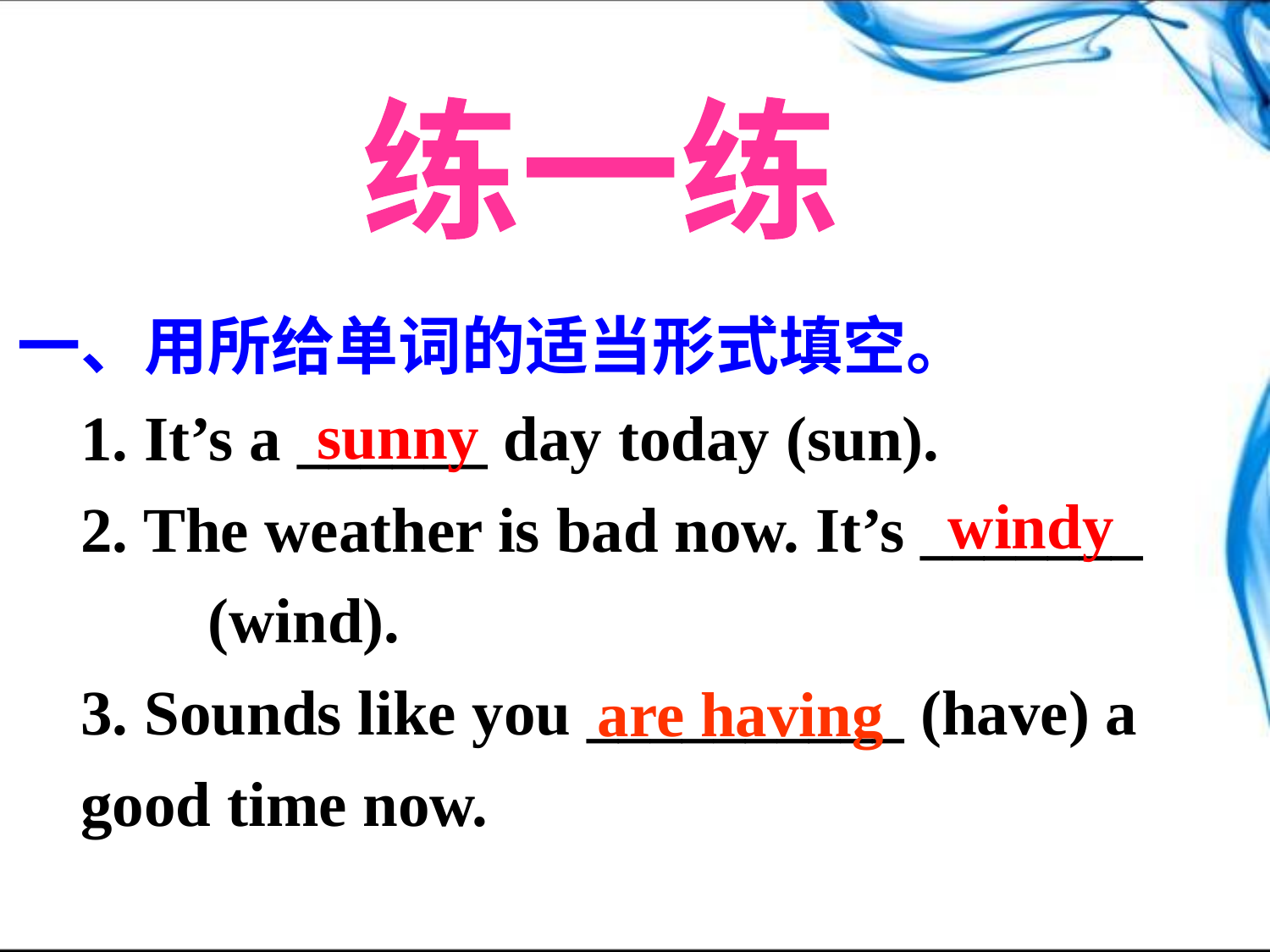

练一练
一、用所给单词的适当形式填空。
    1. It’s a ______ day today (sun).
    2. The weather is bad now. It’s _______      	(wind).
    3. Sounds like you __________ (have) a 	good time now.
sunny
windy
are having